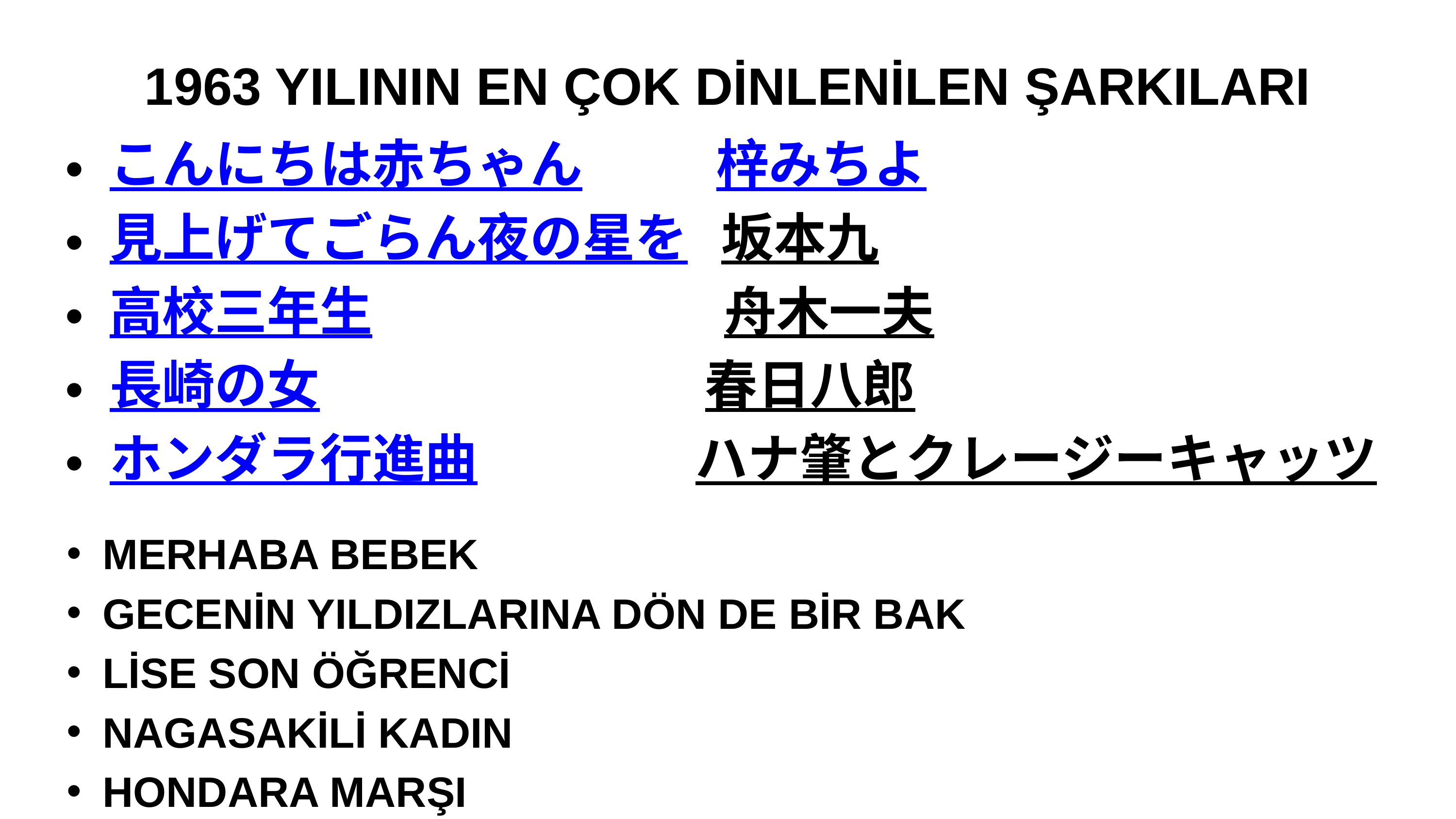

1963 YILININ EN ÇOK DİNLENİLEN ŞARKILARI
こんにちは赤ちゃん        梓みちよ
見上げてごらん夜の星を  坂本九
高校三年生                     舟木一夫
長崎の女                       春日八郎
ホンダラ行進曲             ハナ肇とクレージーキャッツ
MERHABA BEBEK
GECENİN YILDIZLARINA DÖN DE BİR BAK
LİSE SON ÖĞRENCİ
NAGASAKİLİ KADIN
HONDARA MARŞI